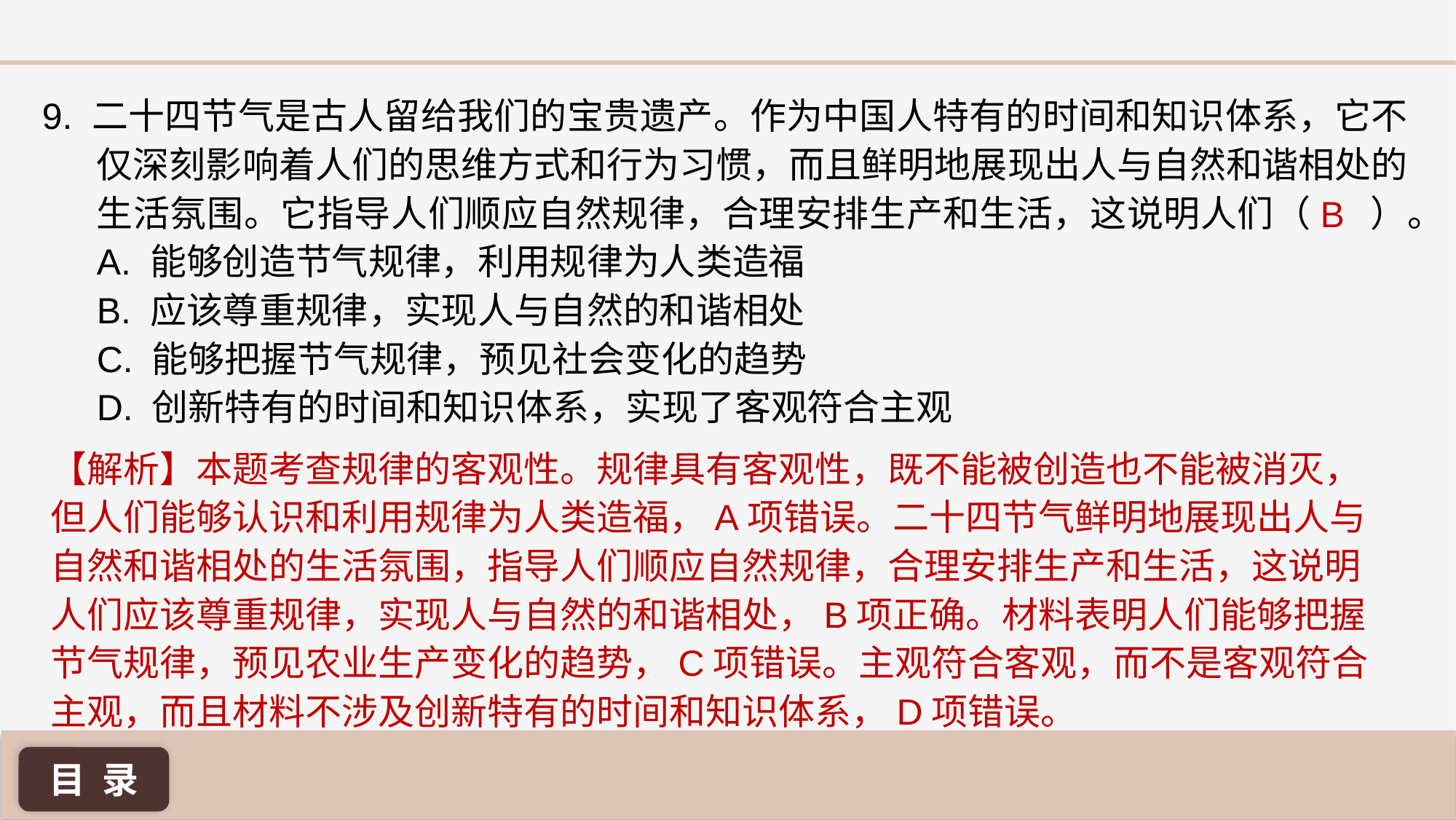

9. 二十四节气是古人留给我们的宝贵遗产。作为中国人特有的时间和知识体系，它不仅深刻影响着人们的思维方式和行为习惯，而且鲜明地展现出人与自然和谐相处的生活氛围。它指导人们顺应自然规律，合理安排生产和生活，这说明人们（       ）。
A. 能够创造节气规律，利用规律为人类造福
B. 应该尊重规律，实现人与自然的和谐相处
C. 能够把握节气规律，预见社会变化的趋势
D. 创新特有的时间和知识体系，实现了客观符合主观
B
【解析】本题考查规律的客观性。规律具有客观性，既不能被创造也不能被消灭，但人们能够认识和利用规律为人类造福，A项错误。二十四节气鲜明地展现出人与自然和谐相处的生活氛围，指导人们顺应自然规律，合理安排生产和生活，这说明人们应该尊重规律，实现人与自然的和谐相处，B项正确。材料表明人们能够把握节气规律，预见农业生产变化的趋势，C项错误。主观符合客观，而不是客观符合主观，而且材料不涉及创新特有的时间和知识体系，D项错误。